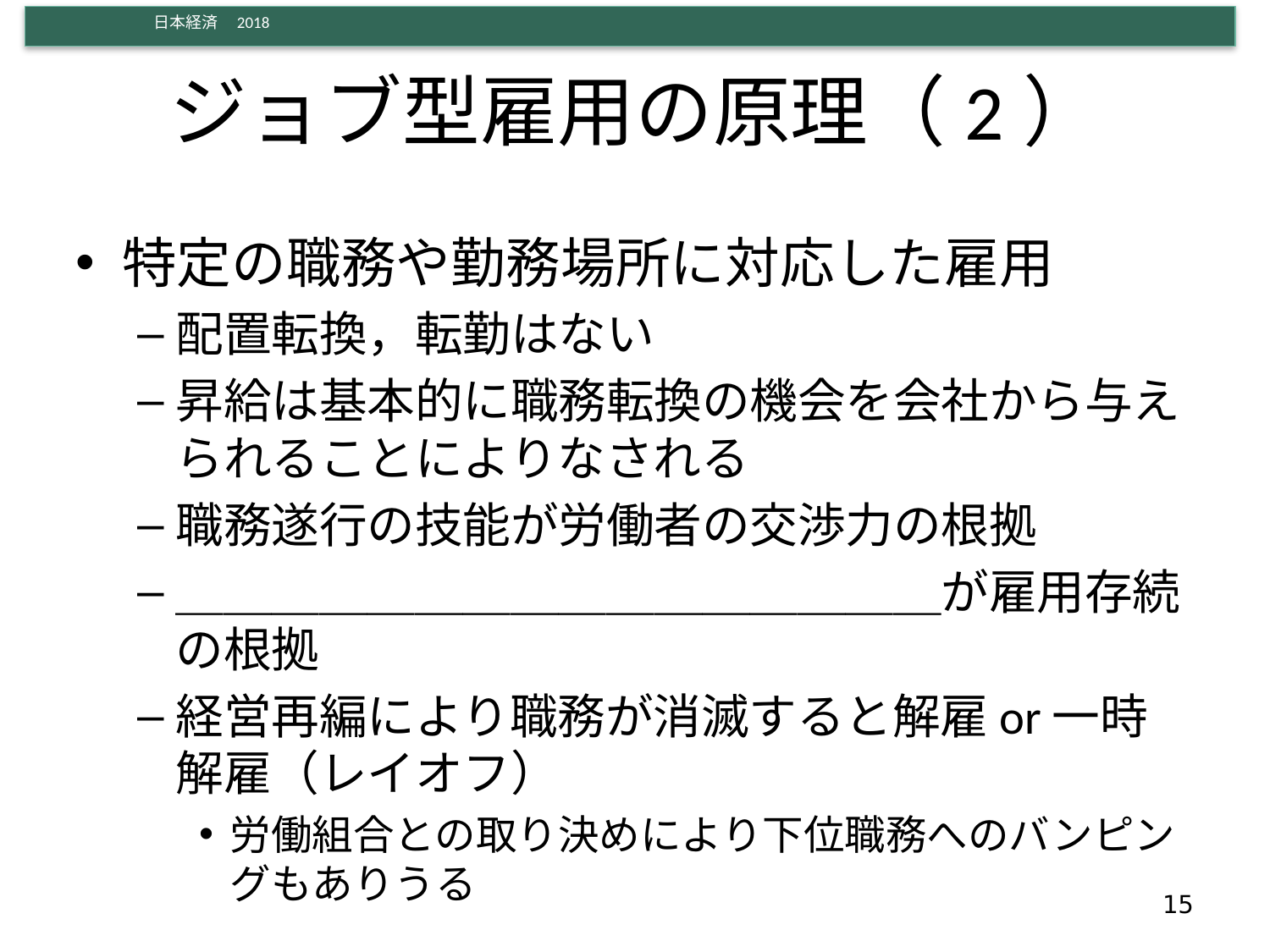

# ジョブ型雇用の原理（2）
特定の職務や勤務場所に対応した雇用
配置転換，転勤はない
昇給は基本的に職務転換の機会を会社から与えられることによりなされる
職務遂行の技能が労働者の交渉力の根拠
＿＿＿＿＿＿＿＿＿＿＿＿＿＿＿＿が雇用存続の根拠
経営再編により職務が消滅すると解雇or一時解雇（レイオフ）
労働組合との取り決めにより下位職務へのバンピングもありうる

15